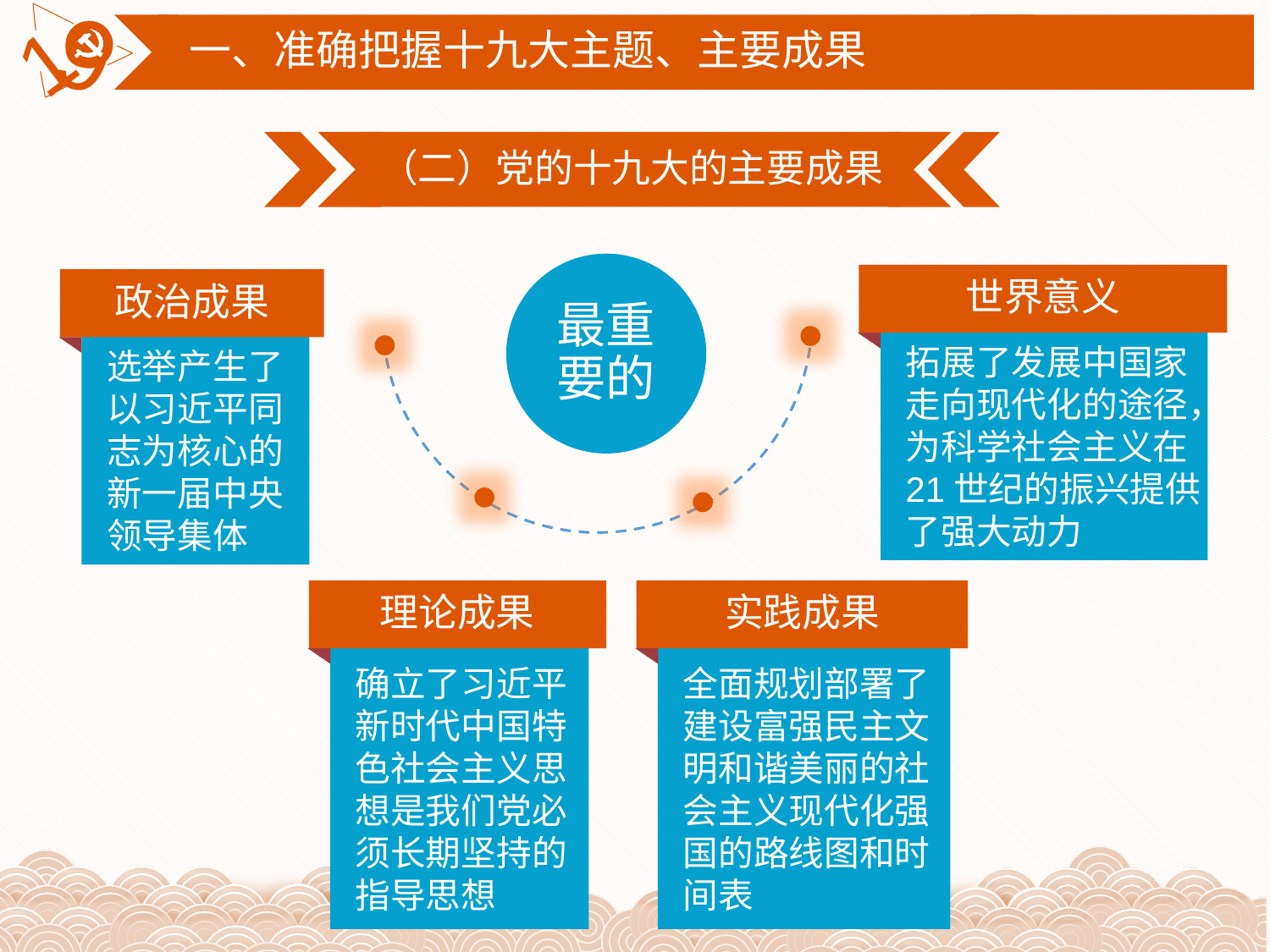

一、准确把握十九大主题、主要成果

（二）党的十九大的主要成果
最重要的
世界意义
拓展了发展中国家走向现代化的途径，为科学社会主义在21世纪的振兴提供了强大动力

政治成果
选举产生了以习近平同志为核心的新一届中央领导集体

理论成果

确立了习近平新时代中国特色社会主义思想是我们党必须长期坚持的指导思想
实践成果

全面规划部署了建设富强民主文明和谐美丽的社会主义现代化强国的路线图和时间表